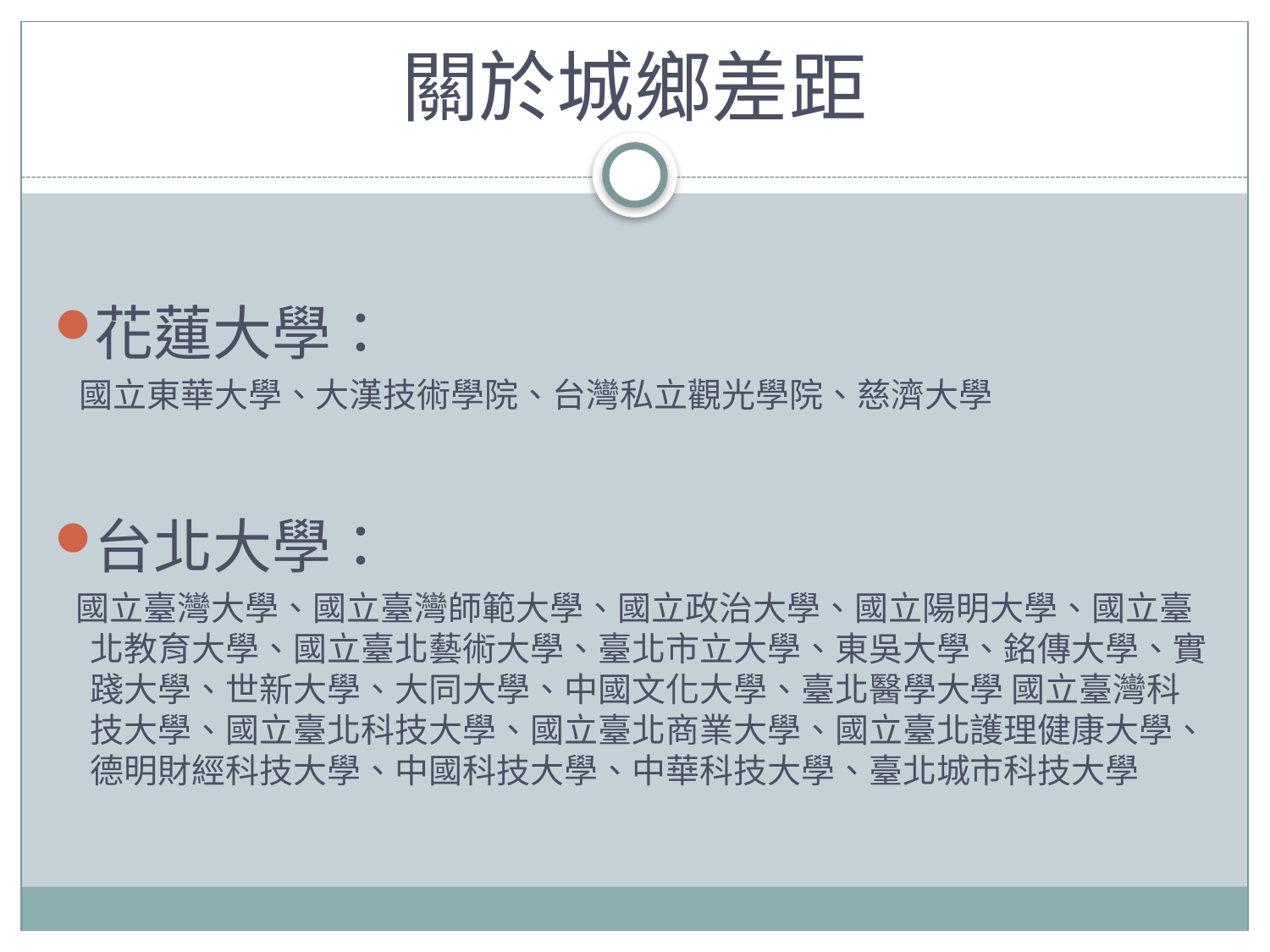

# 關於城鄉差距

花蓮大學：
   國立東華大學、大漢技術學院、台灣私立觀光學院、慈濟大學

台北大學：
  國立臺灣大學、國立臺灣師範大學、國立政治大學、國立陽明大學、國立臺北教育大學、國立臺北藝術大學、臺北市立大學、東吳大學、銘傳大學、實踐大學、世新大學、大同大學、中國文化大學、臺北醫學大學 國立臺灣科技大學、國立臺北科技大學、國立臺北商業大學、國立臺北護理健康大學、德明財經科技大學、中國科技大學、中華科技大學、臺北城市科技大學